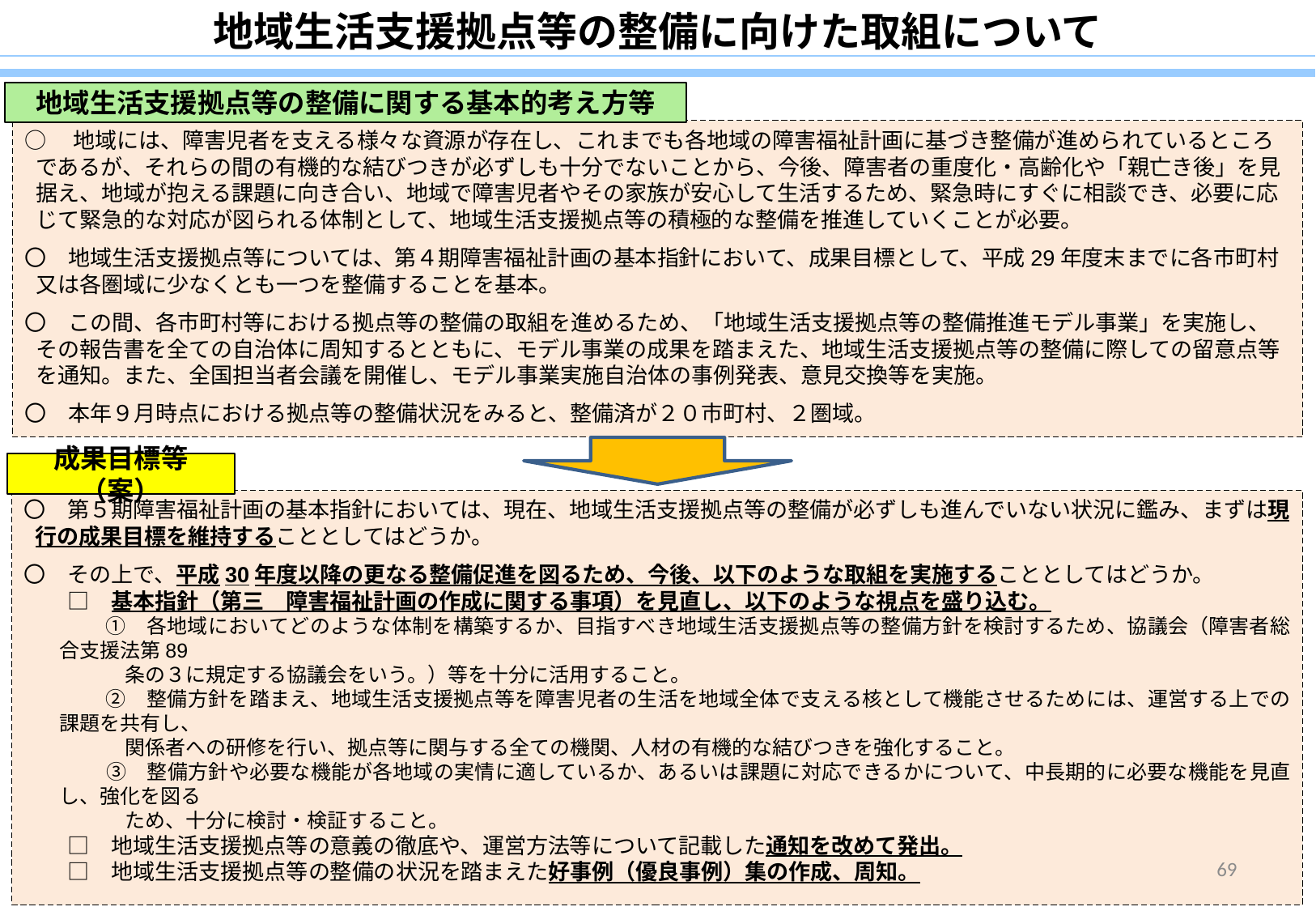

地域生活支援拠点等の整備に向けた取組について
地域生活支援拠点等の整備に関する基本的考え方等
○　地域には、障害児者を支える様々な資源が存在し、これまでも各地域の障害福祉計画に基づき整備が進められているところであるが、それらの間の有機的な結びつきが必ずしも十分でないことから、今後、障害者の重度化・高齢化や「親亡き後」を見据え、地域が抱える課題に向き合い、地域で障害児者やその家族が安心して生活するため、緊急時にすぐに相談でき、必要に応じて緊急的な対応が図られる体制として、地域生活支援拠点等の積極的な整備を推進していくことが必要。

〇　地域生活支援拠点等については、第４期障害福祉計画の基本指針において、成果目標として、平成29年度末までに各市町村又は各圏域に少なくとも一つを整備することを基本。

〇　この間、各市町村等における拠点等の整備の取組を進めるため、「地域生活支援拠点等の整備推進モデル事業」を実施し、その報告書を全ての自治体に周知するとともに、モデル事業の成果を踏まえた、地域生活支援拠点等の整備に際しての留意点等を通知。また、全国担当者会議を開催し、モデル事業実施自治体の事例発表、意見交換等を実施。

〇　本年９月時点における拠点等の整備状況をみると、整備済が２０市町村、２圏域。

成果目標等（案）
〇　第５期障害福祉計画の基本指針においては、現在、地域生活支援拠点等の整備が必ずしも進んでいない状況に鑑み、まずは現行の成果目標を維持することとしてはどうか。

〇　その上で、平成30年度以降の更なる整備促進を図るため、今後、以下のような取組を実施することとしてはどうか。
　　□　基本指針（第三　障害福祉計画の作成に関する事項）を見直し、以下のような視点を盛り込む。
　　　　①　各地域においてどのような体制を構築するか、目指すべき地域生活支援拠点等の整備方針を検討するため、協議会（障害者総合支援法第89
　　　　　条の３に規定する協議会をいう。）等を十分に活用すること。
　　　　②　整備方針を踏まえ、地域生活支援拠点等を障害児者の生活を地域全体で支える核として機能させるためには、運営する上での課題を共有し、
　　　　　関係者への研修を行い、拠点等に関与する全ての機関、人材の有機的な結びつきを強化すること。
　　　　③　整備方針や必要な機能が各地域の実情に適しているか、あるいは課題に対応できるかについて、中長期的に必要な機能を見直し、強化を図る
　　　　　ため、十分に検討・検証すること。
　　□　地域生活支援拠点等の意義の徹底や、運営方法等について記載した通知を改めて発出。
　　□　地域生活支援拠点等の整備の状況を踏まえた好事例（優良事例）集の作成、周知。

【成果目標（案）】　平成32年度末までに各市町村又は各圏域に少なくとも一つを整備することを基本とする。
69